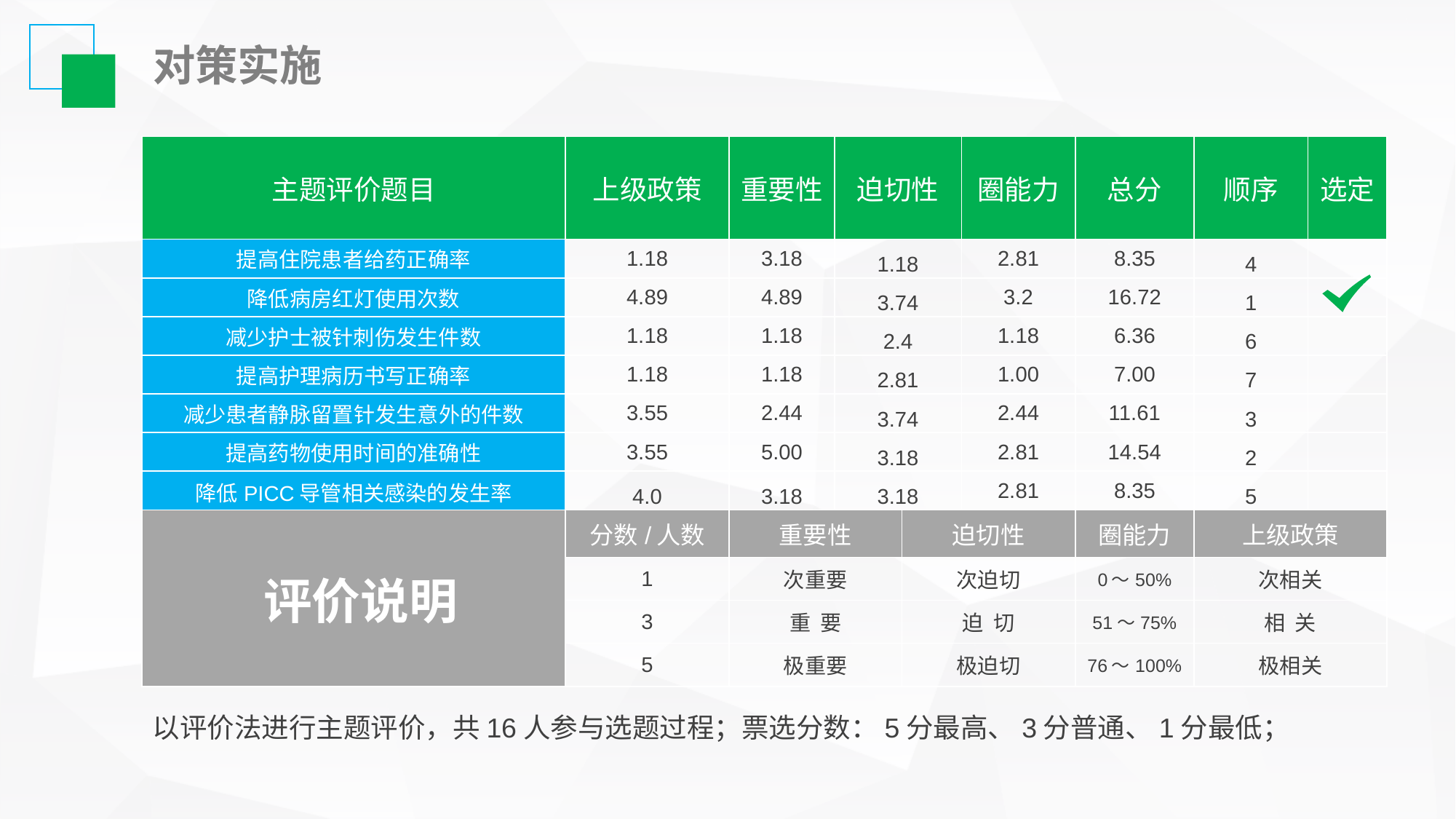

对策实施
| 主题评价题目 | 上级政策 | 重要性 | 迫切性 |  | 圈能力 | 总分 | 顺序 | 选定 |
| --- | --- | --- | --- | --- | --- | --- | --- | --- |
| 提高住院患者给药正确率 | 1.18 | 3.18 | 1.18 |  | 2.81 | 8.35 | 4 |  |
| 降低病房红灯使用次数 | 4.89 | 4.89 | 3.74 |  | 3.2 | 16.72 | 1 |  |
| 减少护士被针刺伤发生件数 | 1.18 | 1.18 | 2.4 |  | 1.18 | 6.36 | 6 |  |
| 提高护理病历书写正确率 | 1.18 | 1.18 | 2.81 |  | 1.00 | 7.00 | 7 |  |
| 减少患者静脉留置针发生意外的件数 | 3.55 | 2.44 | 3.74 |  | 2.44 | 11.61 | 3 |  |
| 提高药物使用时间的准确性 | 3.55 | 5.00 | 3.18 |  | 2.81 | 14.54 | 2 |  |
| 降低PICC导管相关感染的发生率 | 4.0 | 3.18 | 3.18 |  | 2.81 | 8.35 | 5 |  |
| 评价说明 | 分数/人数 | 重要性 |  | 迫切性 |  | 圈能力 | 上级政策 |  |
|  | 1 | 次重要 |  | 次迫切 |  | 0～50% | 次相关 |  |
|  | 3 | 重 要 |  | 迫 切 |  | 51～75% | 相 关 |  |
|  | 5 | 极重要 |  | 极迫切 |  | 76～100% | 极相关 |  |

以评价法进行主题评价，共16人参与选题过程；票选分数：5分最高、3分普通、1分最低；